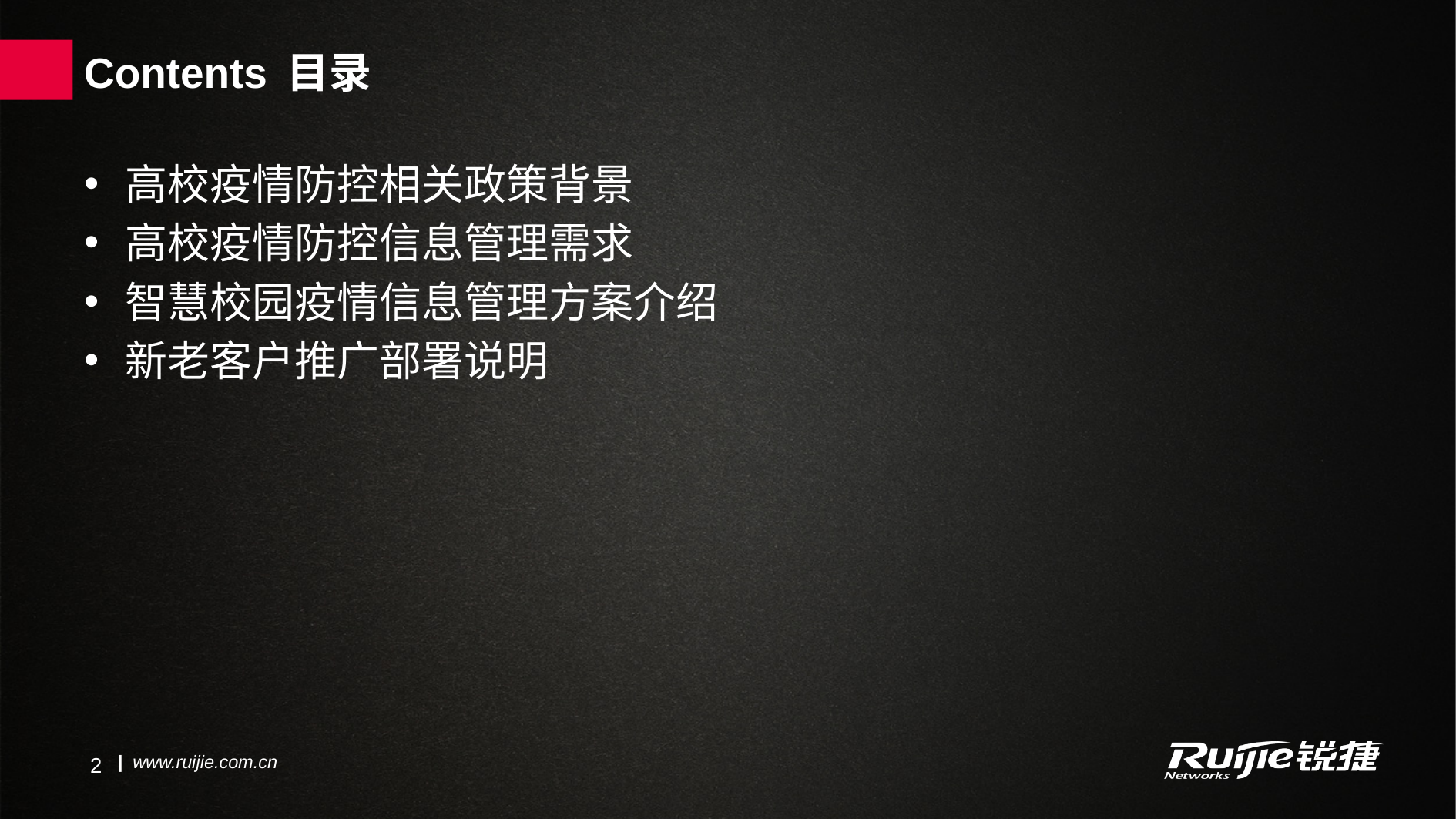

Contents 目录
高校疫情防控相关政策背景
高校疫情防控信息管理需求
智慧校园疫情信息管理方案介绍
新老客户推广部署说明

2